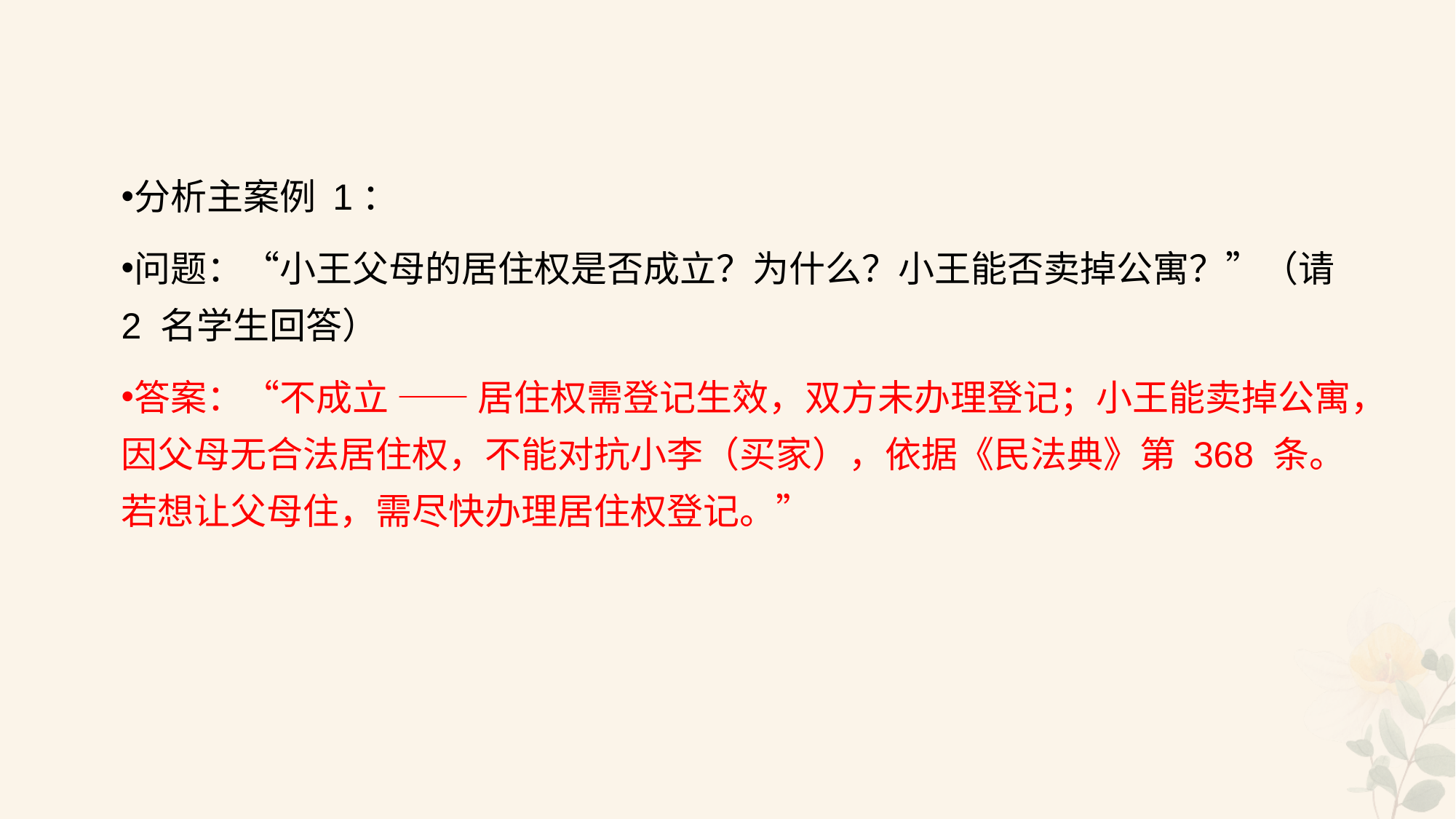

#
分析主案例 1：
问题：“小王父母的居住权是否成立？为什么？小王能否卖掉公寓？”（请 2 名学生回答）
答案：“不成立 —— 居住权需登记生效，双方未办理登记；小王能卖掉公寓，因父母无合法居住权，不能对抗小李（买家），依据《民法典》第 368 条。若想让父母住，需尽快办理居住权登记。”